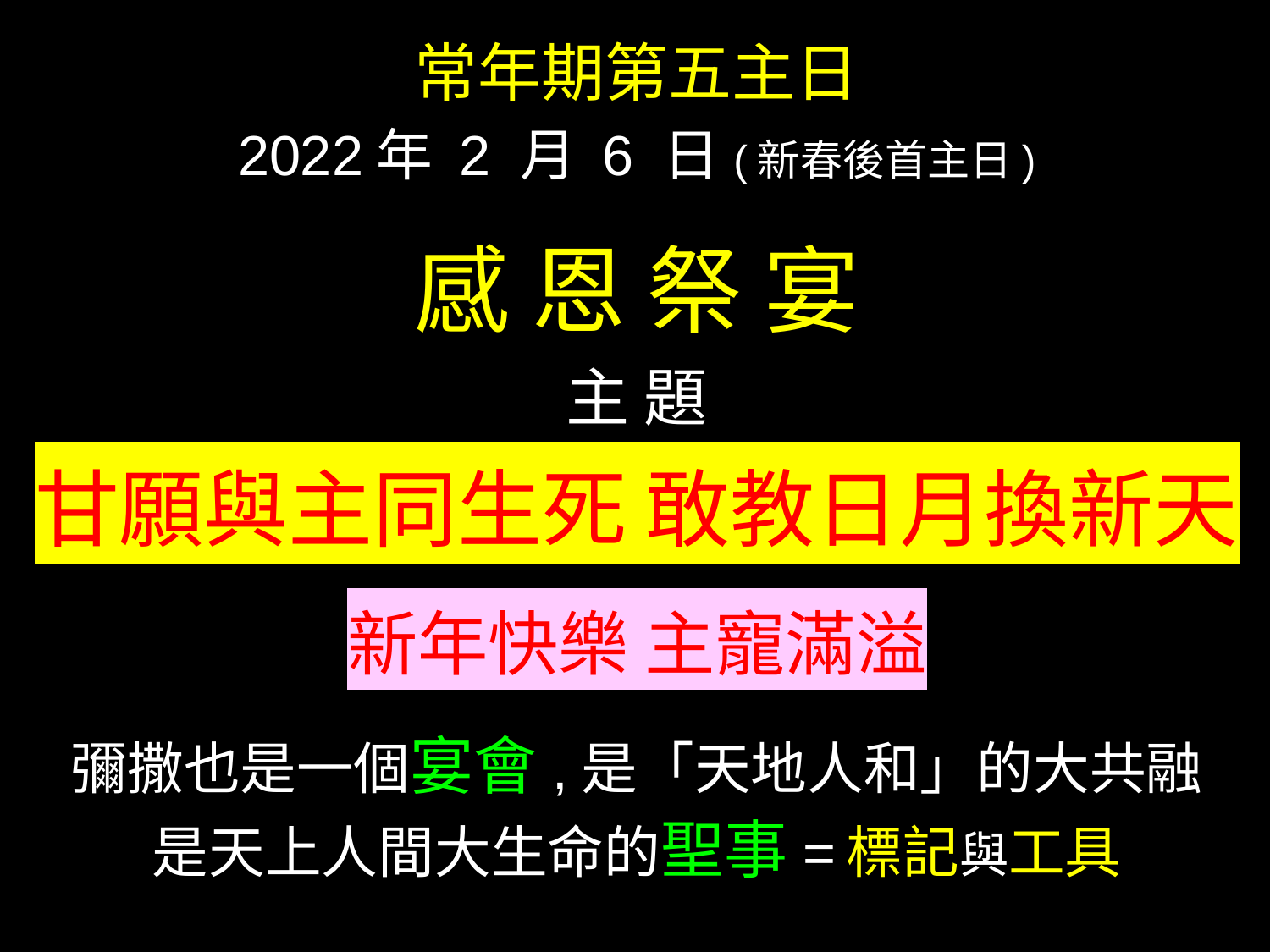

常年期第五主日
2022年 2 月 6 日(新春後首主日)

感 恩 祭 宴

主 題
甘願與主同生死 敢教日月換新天
新年快樂 主寵滿溢
彌撒也是一個宴會,是「天地人和」的大共融
是天上人間大生命的聖事= 標記與工具